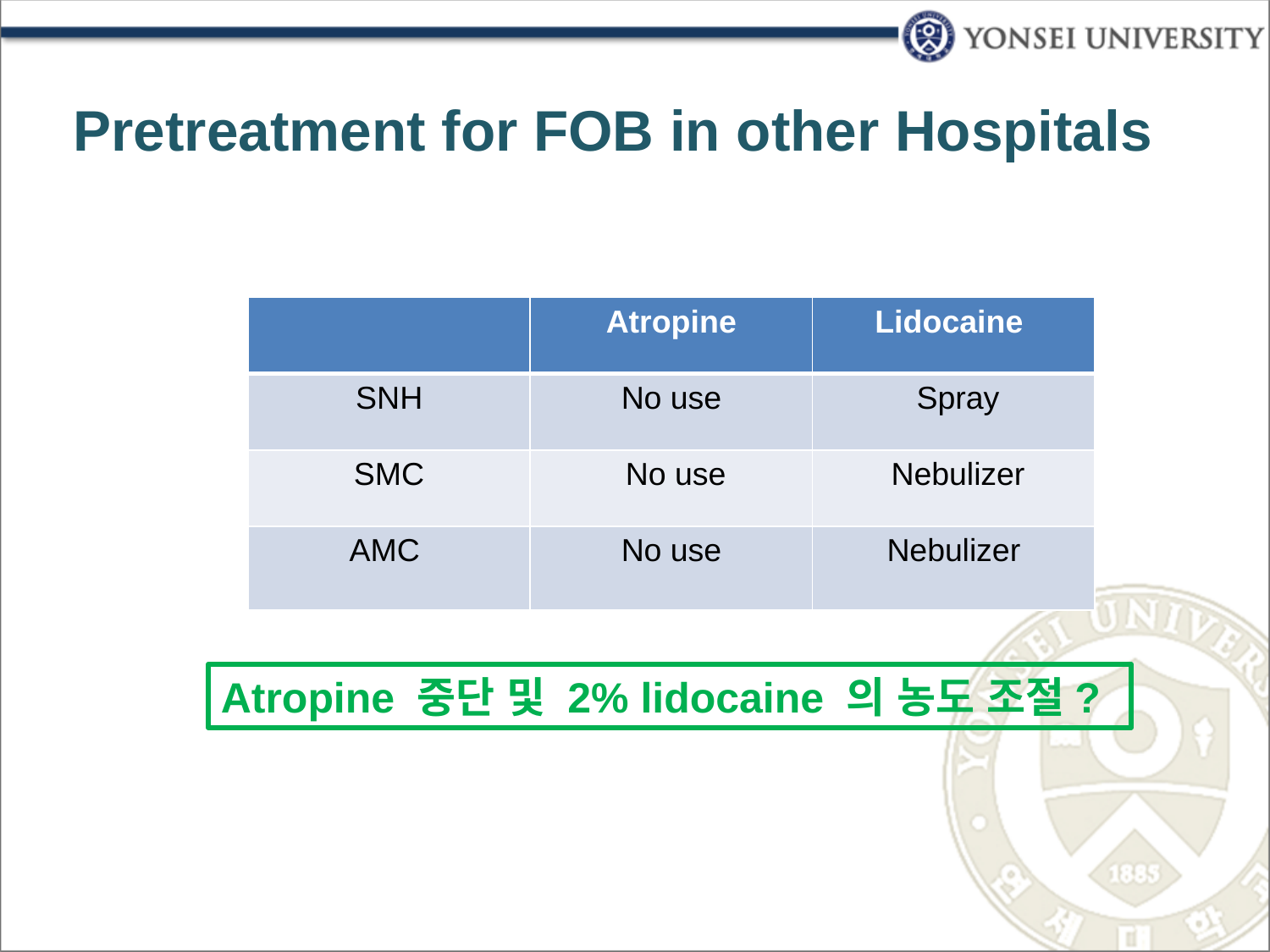

#
Pretreatment for FOB in other Hospitals
|  | Atropine | Lidocaine |
| --- | --- | --- |
| SNH | No use | Spray |
| SMC | No use | Nebulizer |
| AMC | No use | Nebulizer |
Atropine 중단 및 2% lidocaine 의 농도 조절?